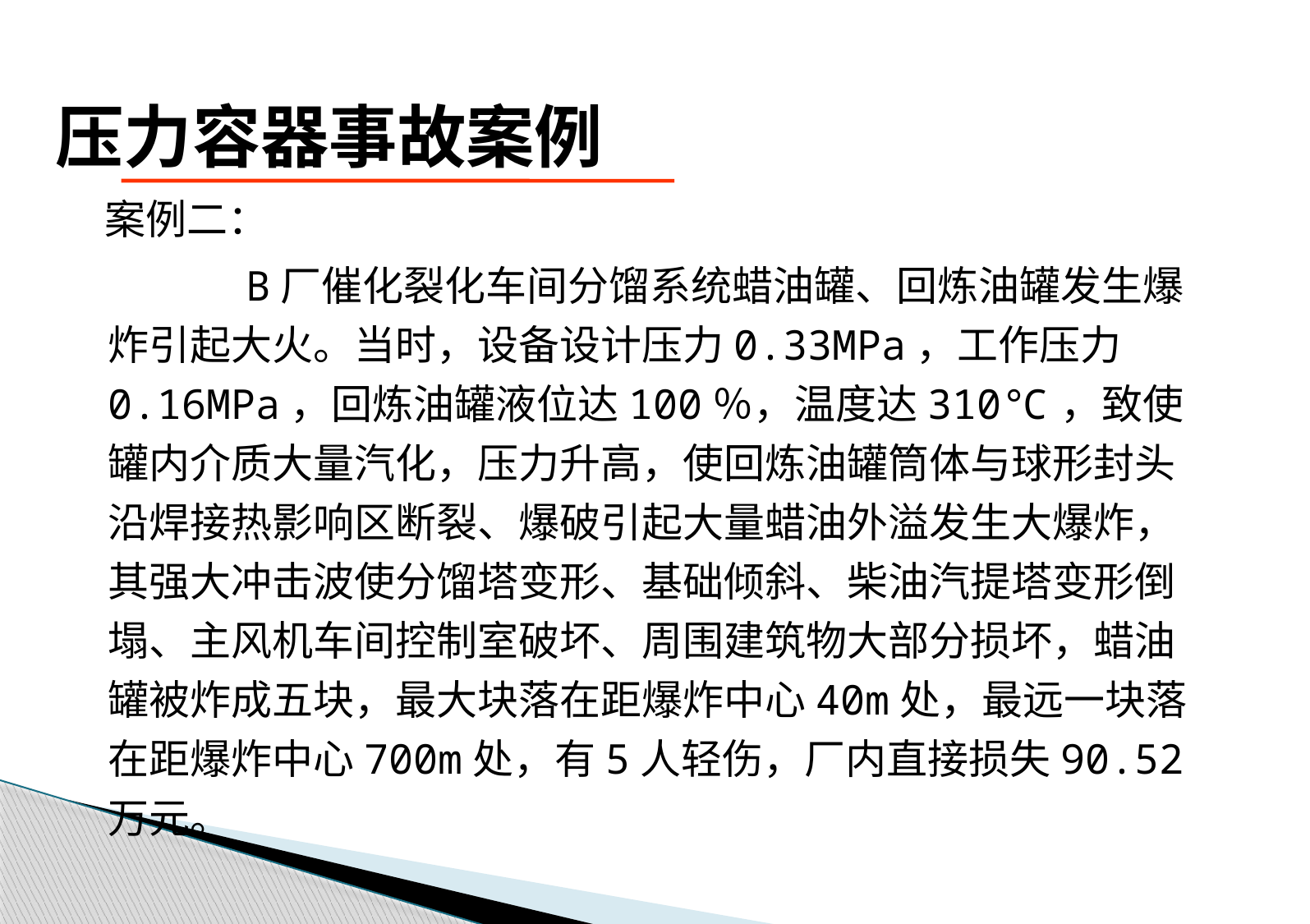

# 压力容器事故案例
  案例二：
       B厂催化裂化车间分馏系统蜡油罐、回炼油罐发生爆炸引起大火。当时，设备设计压力0.33MPa，工作压力0.16MPa，回炼油罐液位达100％，温度达310℃，致使罐内介质大量汽化，压力升高，使回炼油罐筒体与球形封头沿焊接热影响区断裂、爆破引起大量蜡油外溢发生大爆炸，其强大冲击波使分馏塔变形、基础倾斜、柴油汽提塔变形倒塌、主风机车间控制室破坏、周围建筑物大部分损坏，蜡油罐被炸成五块，最大块落在距爆炸中心40m处，最远一块落在距爆炸中心700m处，有5人轻伤，厂内直接损失90.52万元。